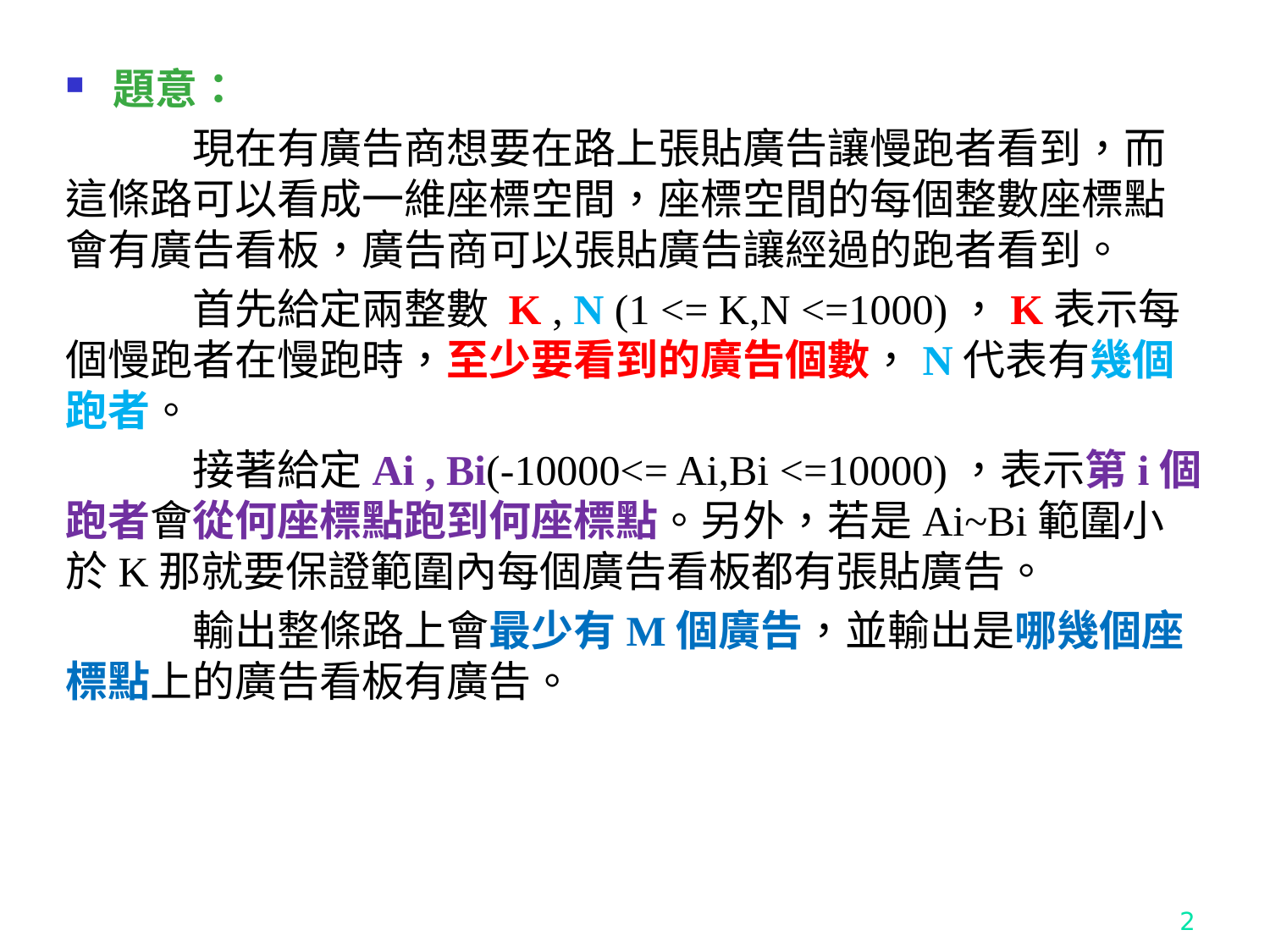

題意：
	現在有廣告商想要在路上張貼廣告讓慢跑者看到，而這條路可以看成一維座標空間，座標空間的每個整數座標點會有廣告看板，廣告商可以張貼廣告讓經過的跑者看到。
	首先給定兩整數 K , N (1 <= K,N <=1000)，K表示每個慢跑者在慢跑時，至少要看到的廣告個數，N代表有幾個跑者。
	接著給定Ai , Bi(-10000<= Ai,Bi <=10000)，表示第i個跑者會從何座標點跑到何座標點。另外，若是Ai~Bi範圍小於K那就要保證範圍內每個廣告看板都有張貼廣告。
	輸出整條路上會最少有M個廣告，並輸出是哪幾個座標點上的廣告看板有廣告。
2